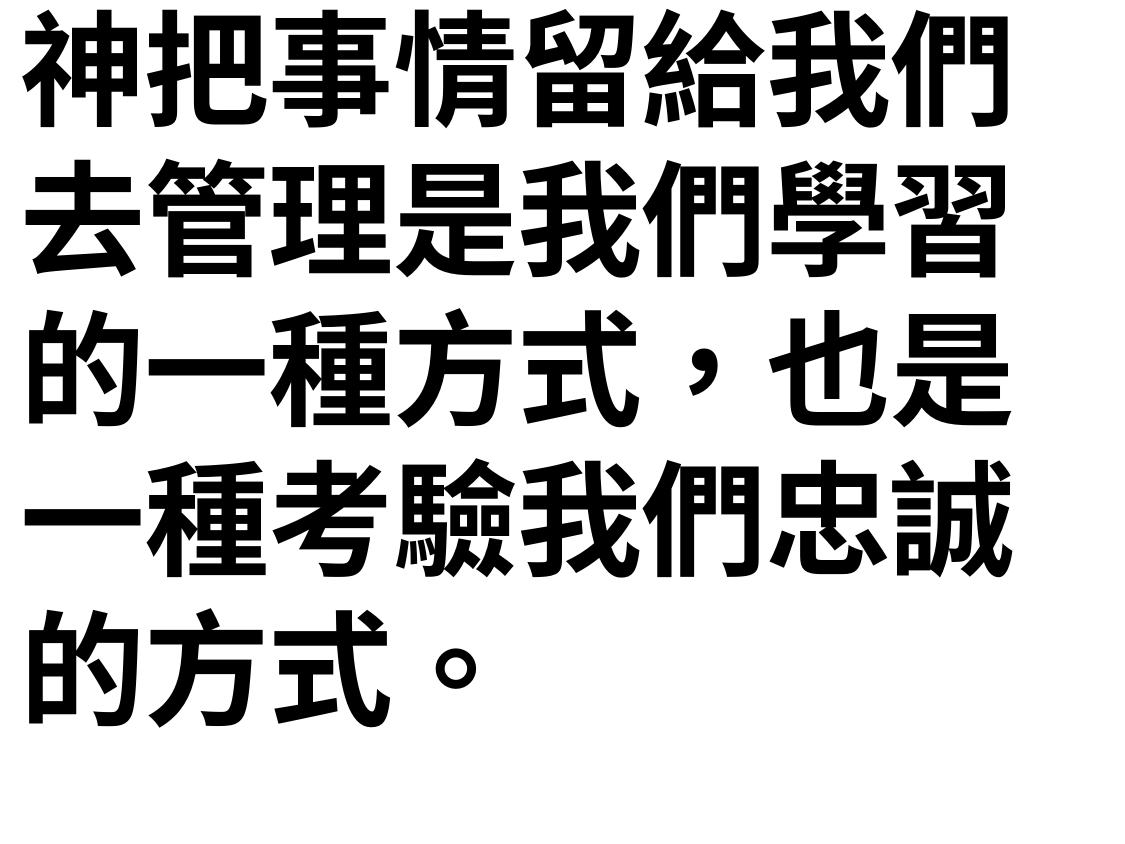

神把事情留給我們去管理是我們學習的一種方式，也是一種考驗我們忠誠的方式。